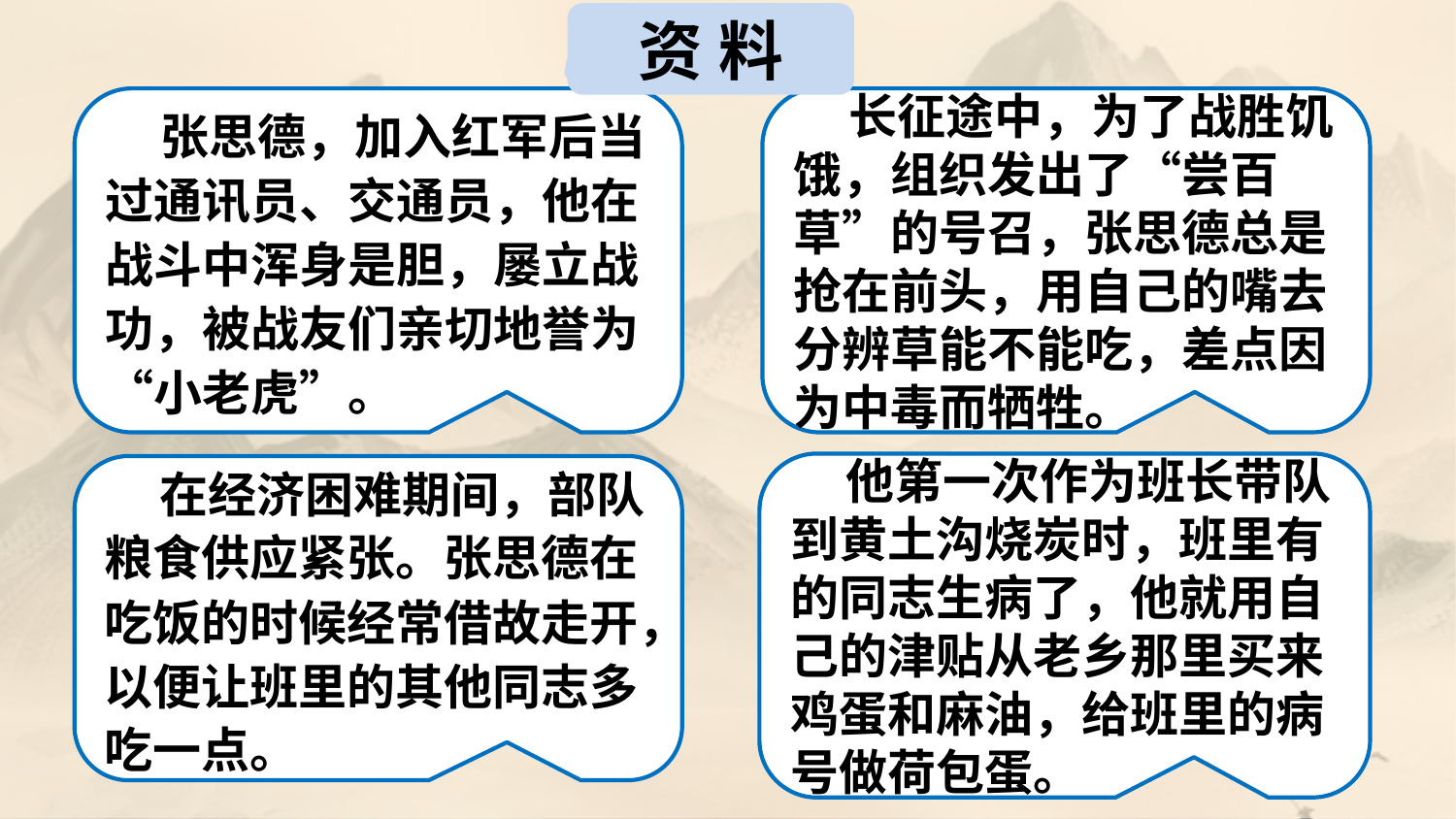

资 料
    张思德，加入红军后当过通讯员、交通员，他在战斗中浑身是胆，屡立战功，被战友们亲切地誉为“小老虎”。

    长征途中，为了战胜饥饿，组织发出了“尝百草”的号召，张思德总是抢在前头，用自己的嘴去分辨草能不能吃，差点因为中毒而牺牲。

    他第一次作为班长带队到黄土沟烧炭时，班里有的同志生病了，他就用自己的津贴从老乡那里买来鸡蛋和麻油，给班里的病号做荷包蛋。

    在经济困难期间，部队粮食供应紧张。张思德在吃饭的时候经常借故走开，以便让班里的其他同志多吃一点。